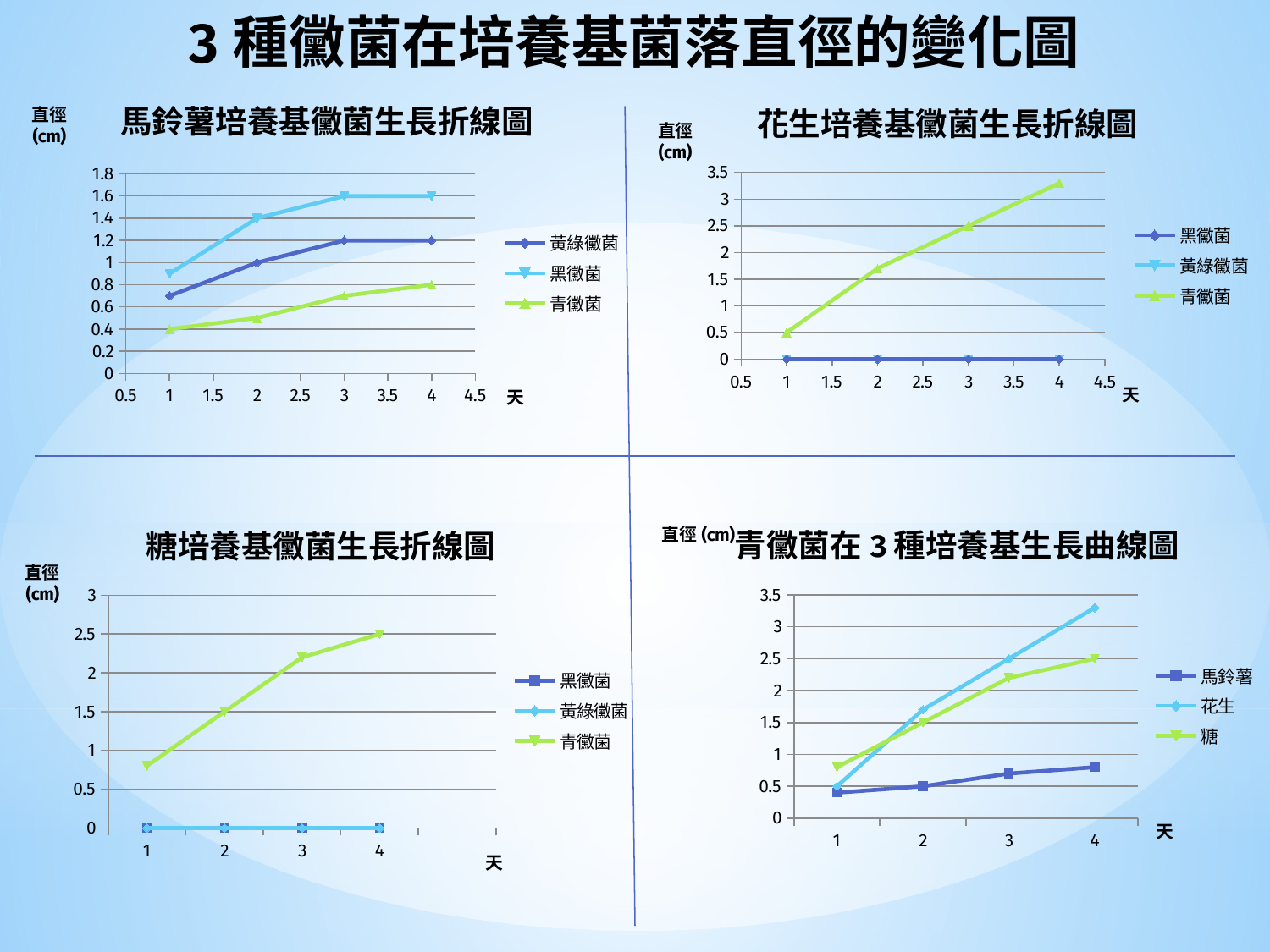

# 3種黴菌在培養基菌落直徑的變化圖

### Chart: 花生培養基黴菌生長折線圖

| Category | 黑黴菌 | 黃綠黴菌 | 青黴菌 |
|---|---|---|---|

### Chart: 馬鈴薯培養基黴菌生長折線圖

| Category | 黃綠黴菌 | 黑黴菌 | 青黴菌 |
|---|---|---|---|

### Chart: 糖培養基黴菌生長折線圖

| Category | 黑黴菌 | 黃綠黴菌 | 青黴菌 |
|---|---|---|---|

### Chart: 青黴菌在3種培養基生長曲線圖

| Category | 馬鈴薯 | 花生 | 糖 |
|---|---|---|---|
| 1 | 0.4 | 0.5 | 0.8 |
| 2 | 0.5 | 1.7 | 1.5 |
| 3 | 0.7000000000000002 | 2.5 | 2.2 |
| 4 | 0.8 | 3.3 | 2.5 |